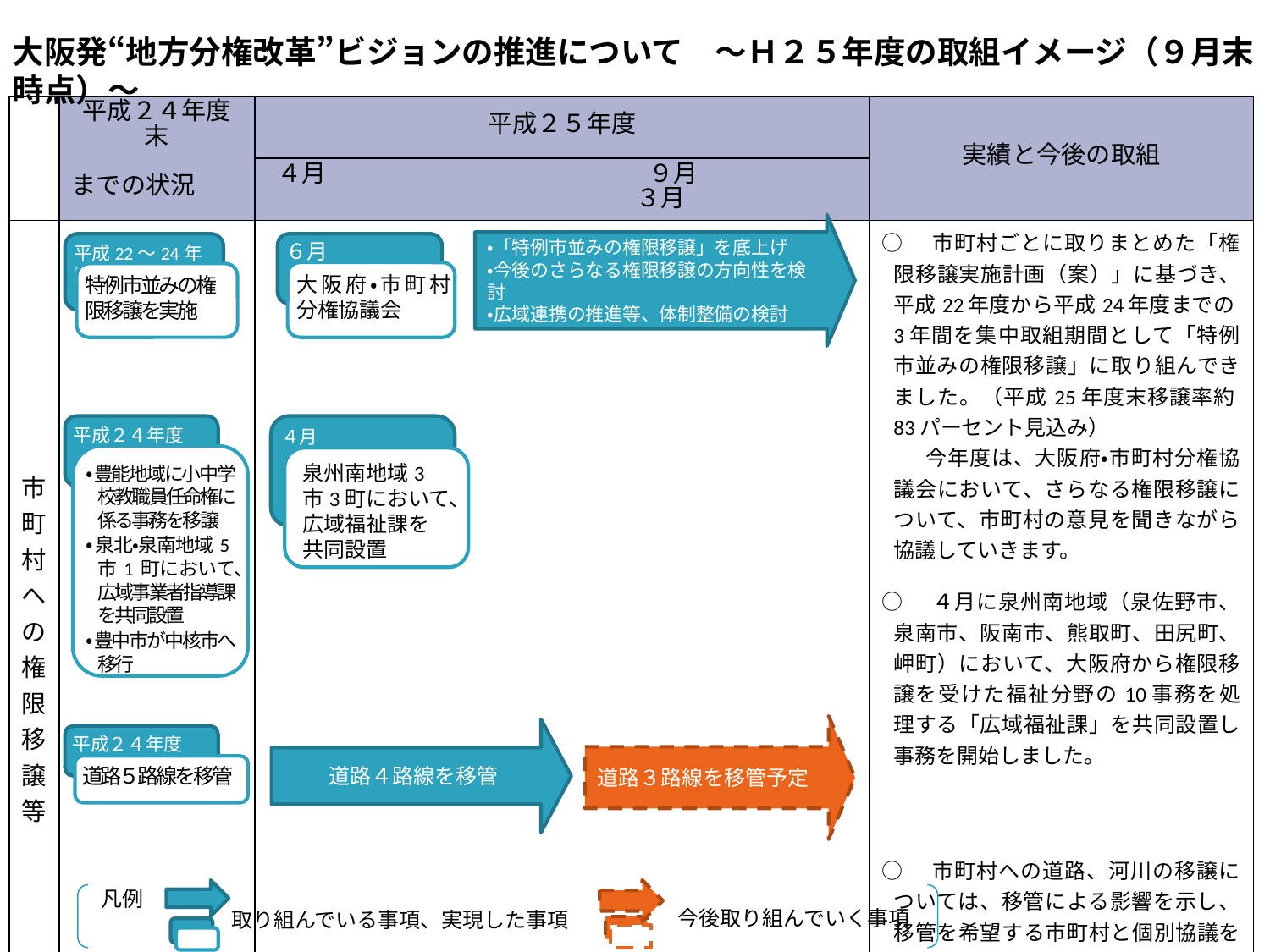

大阪発“地方分権改革”ビジョンの推進について　～Ｈ２５年度の取組イメージ（９月末時点）～
|  | 平成２４年度末 | 平成２５年度 | 実績と今後の取組 |
| --- | --- | --- | --- |
|  | までの状況 | ４月　　　　　　　　　　　　　９月　　　　　　　　　　　　　　３月 |  |
| 市町村への権限移譲等 |  |  | ○　市町村ごとに取りまとめた「権限移譲実施計画（案）」に基づき、平成22年度から平成24年度までの3年間を集中取組期間として「特例市並みの権限移譲」に取り組んできました。（平成25年度末移譲率約83パーセント見込み） 　　今年度は、大阪府・市町村分権協議会において、さらなる権限移譲について、市町村の意見を聞きながら協議していきます。 ○　４月に泉州南地域（泉佐野市、泉南市、阪南市、熊取町、田尻町、岬町）において、大阪府から権限移譲を受けた福祉分野の10事務を処理する「広域福祉課」を共同設置し事務を開始しました。 ○　市町村への道路、河川の移譲については、移管による影響を示し、移管を希望する市町村と個別協議を進めます。 　　９月末時点で、道路４路線3.1kmを移管しました。年度内にさらに３路線2.9kmを移管する予定です。 |
・「特例市並みの権限移譲」を底上げ
・今後のさらなる権限移譲の方向性を検討
・広域連携の推進等、体制整備の検討
平成22～24年度
６月
大阪府・市町村分権協議会
特例市並みの権限移譲を実施
平成２４年度
４月
・豊能地域に小中学校教職員任命権に係る事務を移譲
・泉北・泉南地域5市1町において、広域事業者指導課を共同設置
・豊中市が中核市へ移行
泉州南地域3市3町において、広域福祉課を共同設置
道路３路線を移管予定
道路４路線を移管
平成２４年度
道路５路線を移管
凡例

今後取り組んでいく事項
取り組んでいる事項、実現した事項